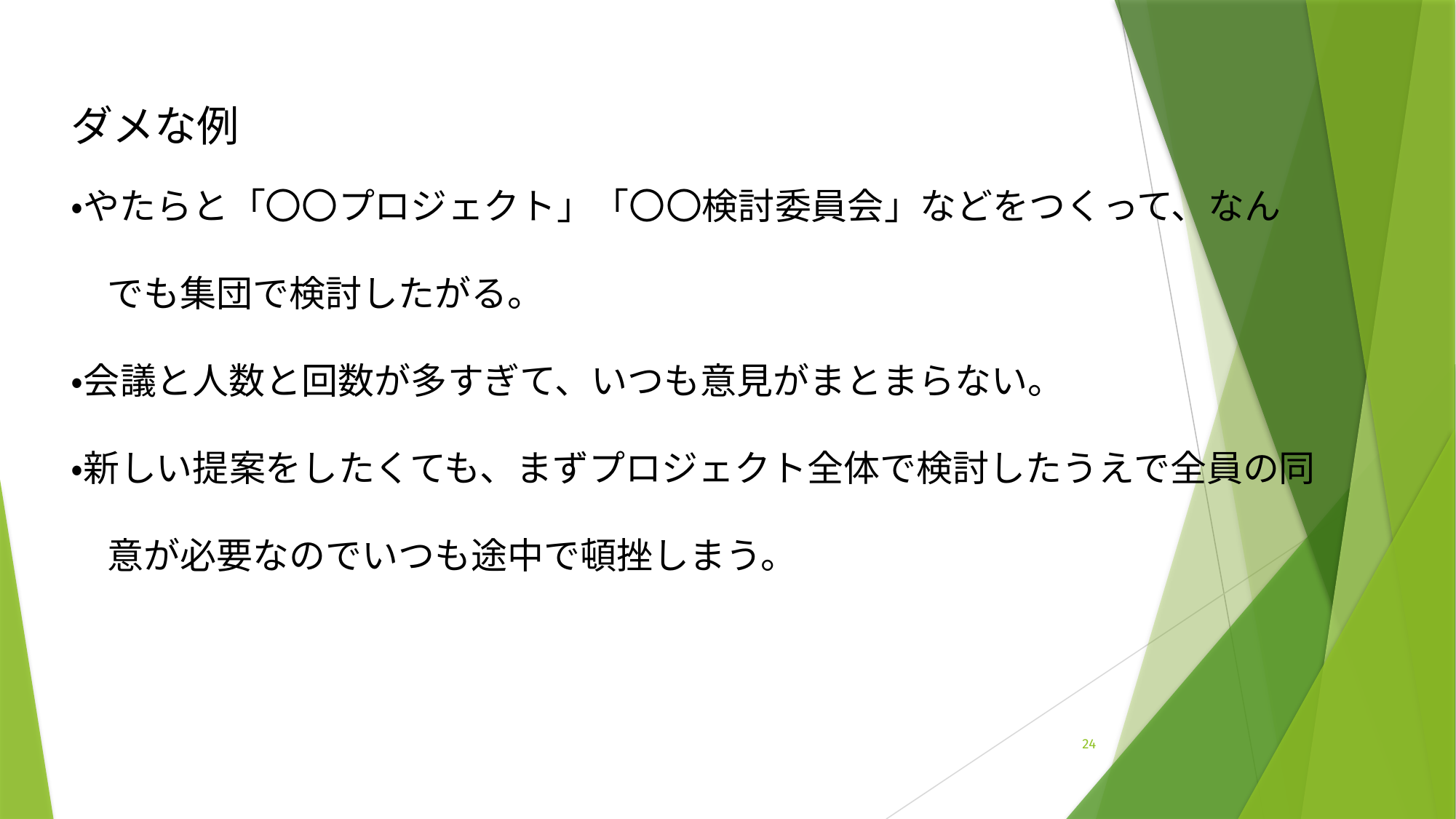

ダメな例

・やたらと「〇〇プロジェクト」「〇〇検討委員会」などをつくって、なん

　でも集団で検討したがる。

・会議と人数と回数が多すぎて、いつも意見がまとまらない。

・新しい提案をしたくても、まずプロジェクト全体で検討したうえで全員の同

　意が必要なのでいつも途中で頓挫しまう。

24